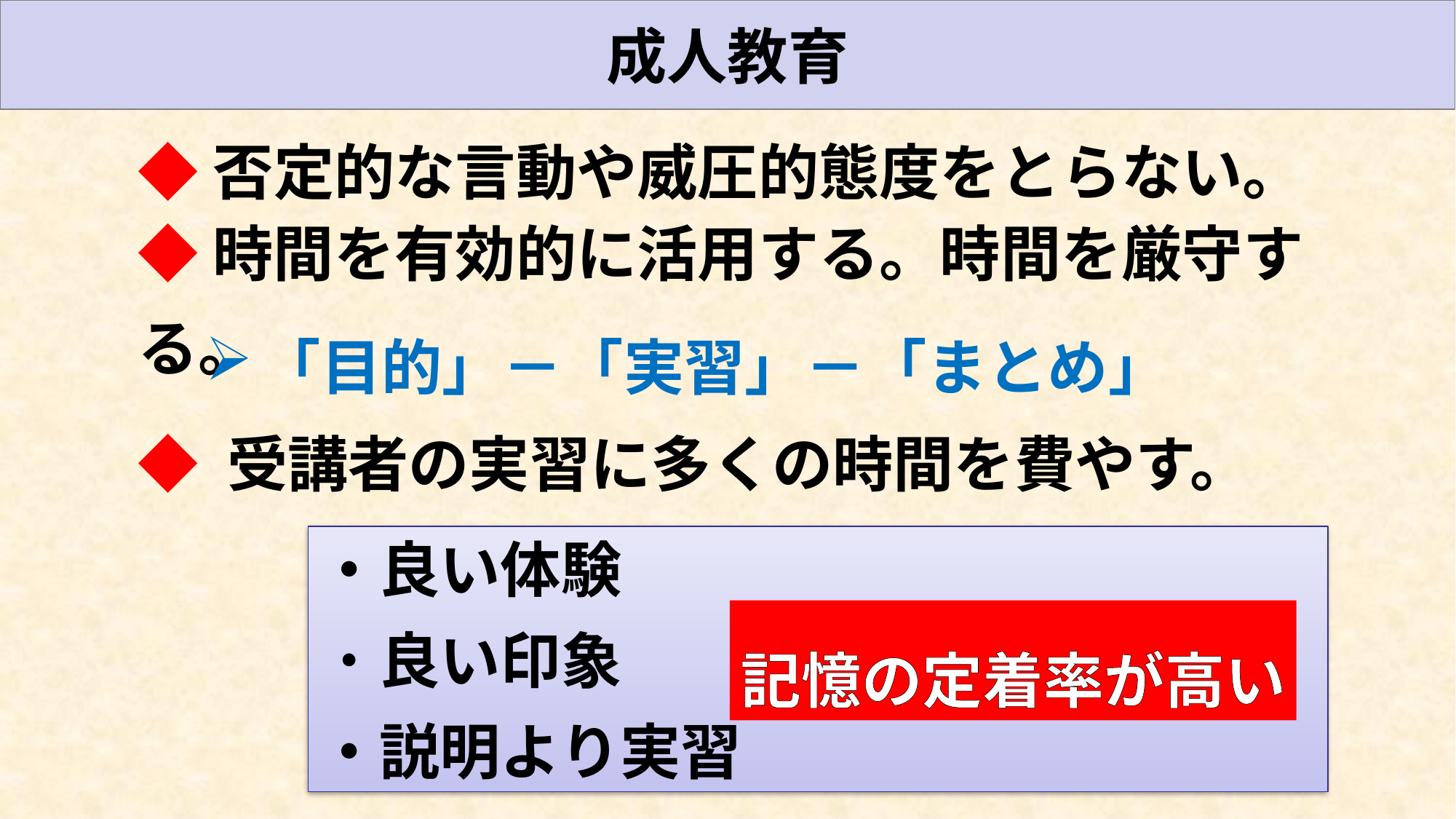

成人教育
◆否定的な言動や威圧的態度をとらない。
◆時間を有効的に活用する。時間を厳守する。
「目的」－「実習」－「まとめ」
◆ 受講者の実習に多くの時間を費やす。
・良い体験

・良い印象

・説明より実習
記憶の定着率が高い